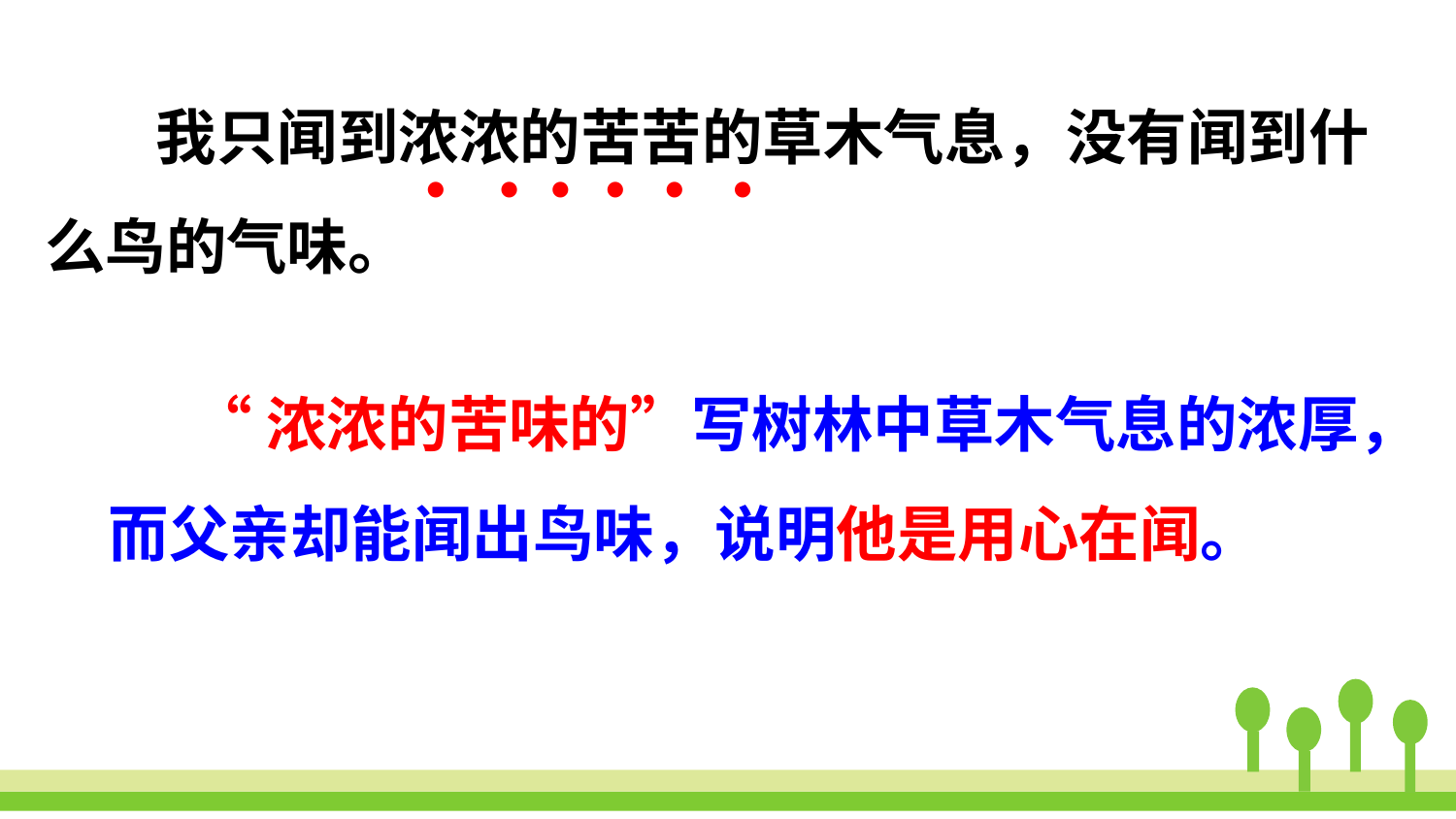

我只闻到浓浓的苦苦的草木气息，没有闻到什么鸟的气味。
●
●
●
●
●
●
      “浓浓的苦味的”写树林中草木气息的浓厚，而父亲却能闻出鸟味，说明他是用心在闻。